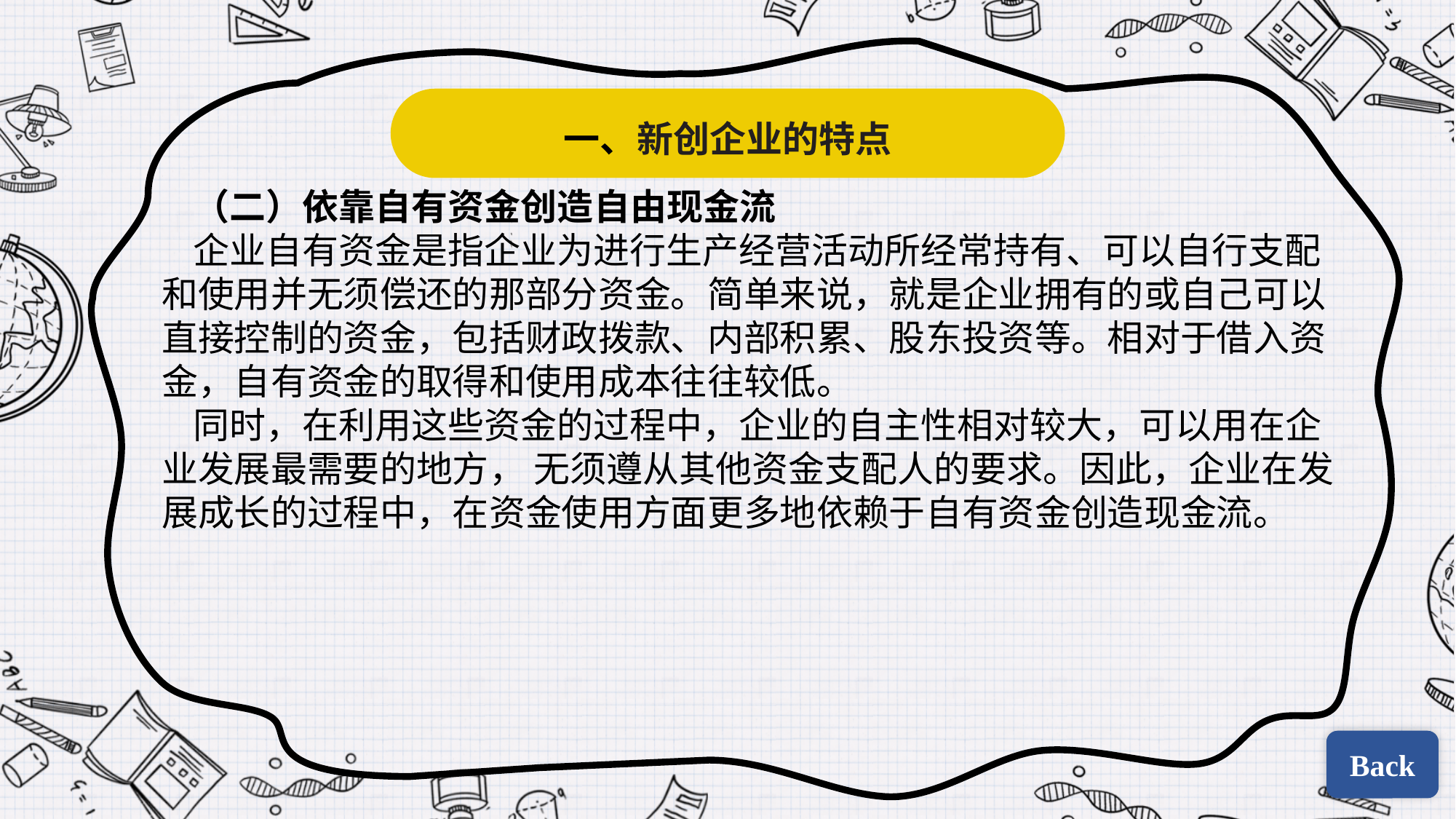

一、新创企业的特点
（二）依靠自有资金创造自由现金流
企业自有资金是指企业为进行生产经营活动所经常持有、可以自行支配和使用并无须偿还的那部分资金。简单来说，就是企业拥有的或自己可以直接控制的资金，包括财政拨款、内部积累、股东投资等。相对于借入资金，自有资金的取得和使用成本往往较低。
同时，在利用这些资金的过程中，企业的自主性相对较大，可以用在企业发展最需要的地方， 无须遵从其他资金支配人的要求。因此，企业在发展成长的过程中，在资金使用方面更多地依赖于自有资金创造现金流。

Back